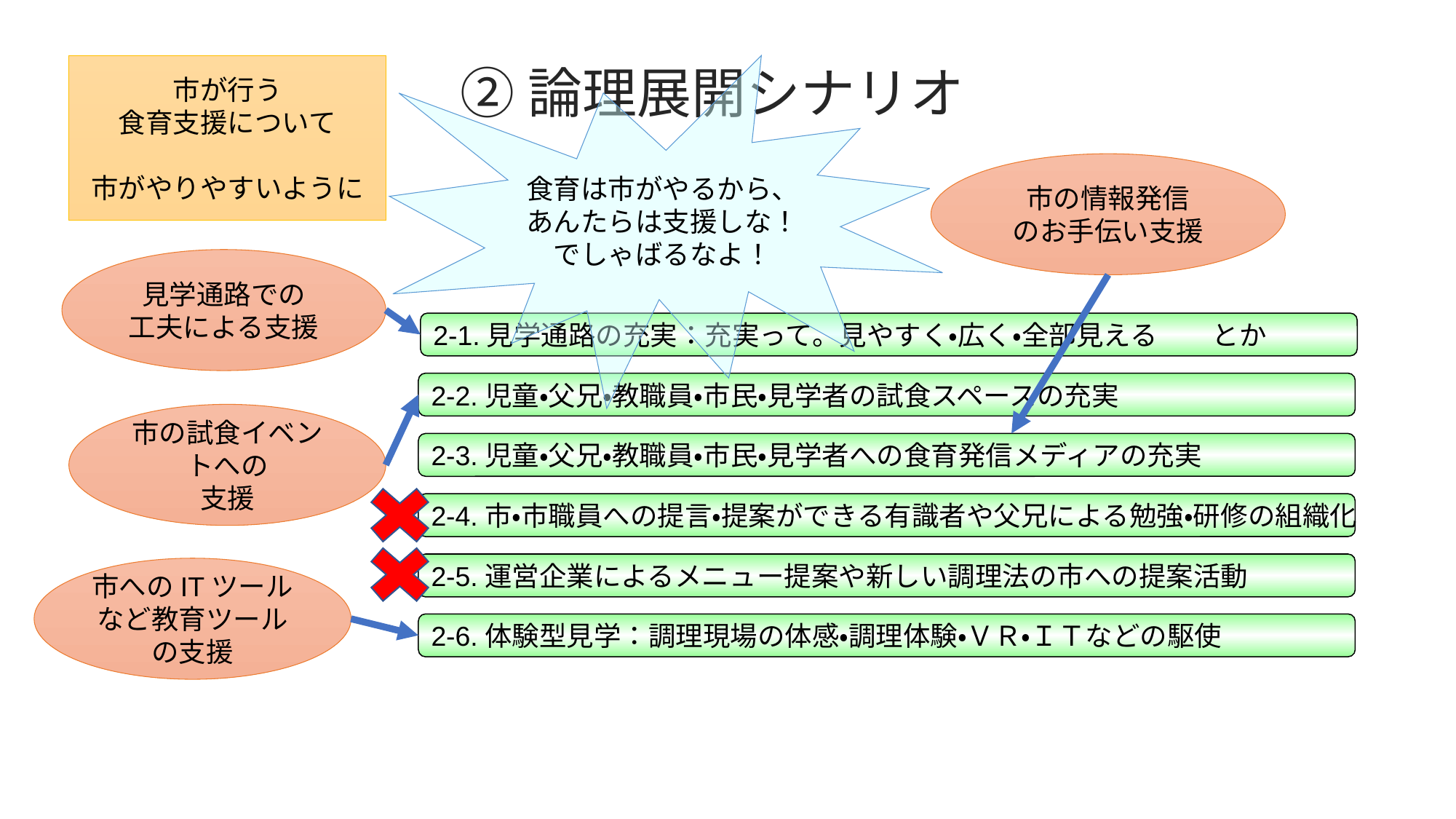

# ②論理展開シナリオ
市が行う
食育支援について

市がやりやすいように
食育は市がやるから、あんたらは支援しな！
でしゃばるなよ！
市の情報発信
のお手伝い支援
見学通路での
工夫による支援
2-1.見学通路の充実：充実って。見やすく・広く・全部見える　　とか
2-2.児童・父兄・教職員・市民・見学者の試食スペースの充実
市の試食イベントへの
支援
2-3.児童・父兄・教職員・市民・見学者への食育発信メディアの充実

2-4.市・市職員への提言・提案ができる有識者や父兄による勉強・研修の組織化

2-5.運営企業によるメニュー提案や新しい調理法の市への提案活動
市へのITツール
など教育ツールの支援
2-6.体験型見学：調理現場の体感・調理体験・ＶＲ・ＩＴなどの駆使

9